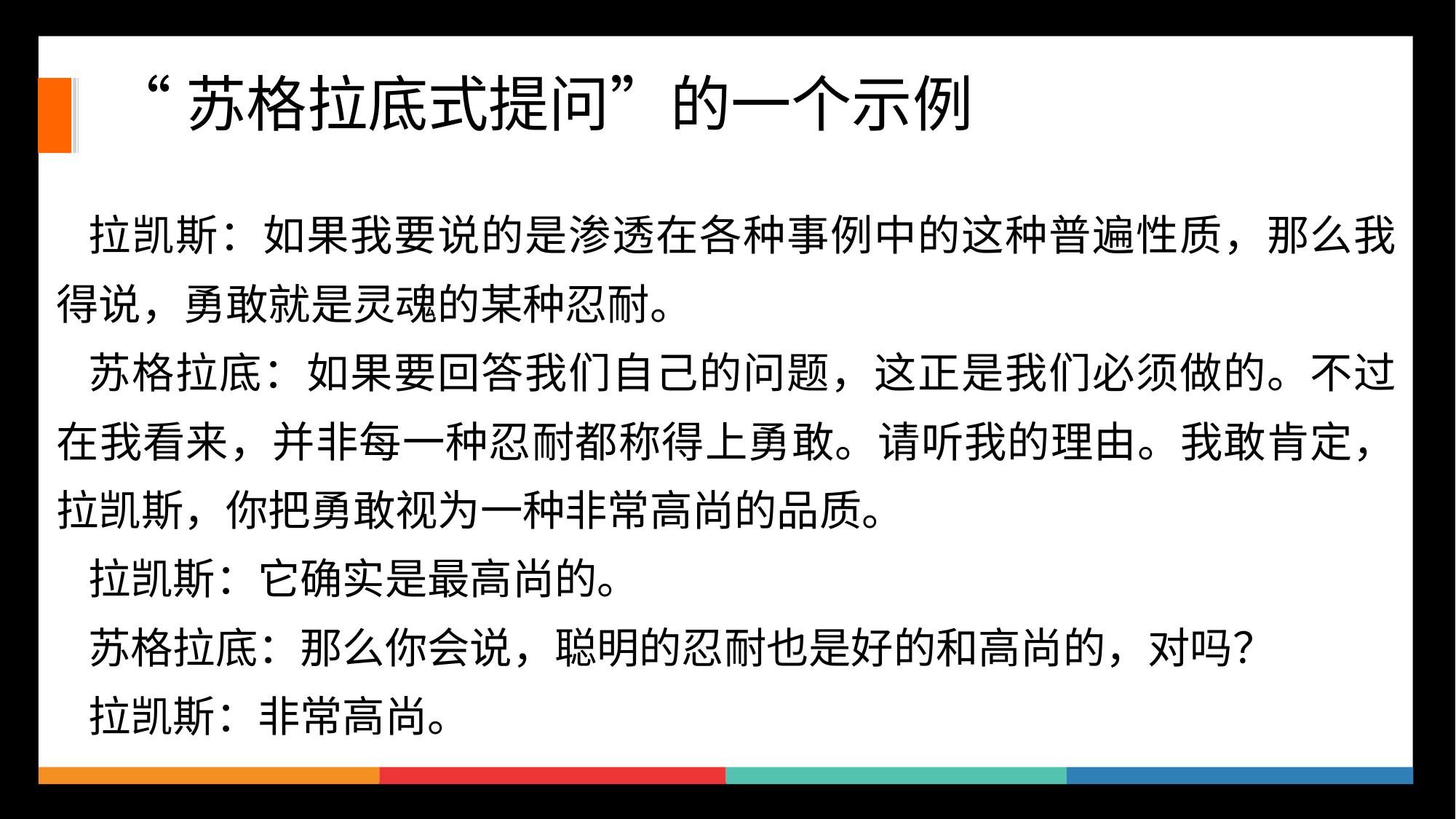

# “苏格拉底式提问”的一个示例

拉凯斯：如果我要说的是渗透在各种事例中的这种普遍性质，那么我得说，勇敢就是灵魂的某种忍耐。
苏格拉底：如果要回答我们自己的问题，这正是我们必须做的。不过在我看来，并非每一种忍耐都称得上勇敢。请听我的理由。我敢肯定，拉凯斯，你把勇敢视为一种非常高尚的品质。
拉凯斯：它确实是最高尚的。
苏格拉底：那么你会说，聪明的忍耐也是好的和高尚的，对吗？
拉凯斯：非常高尚。